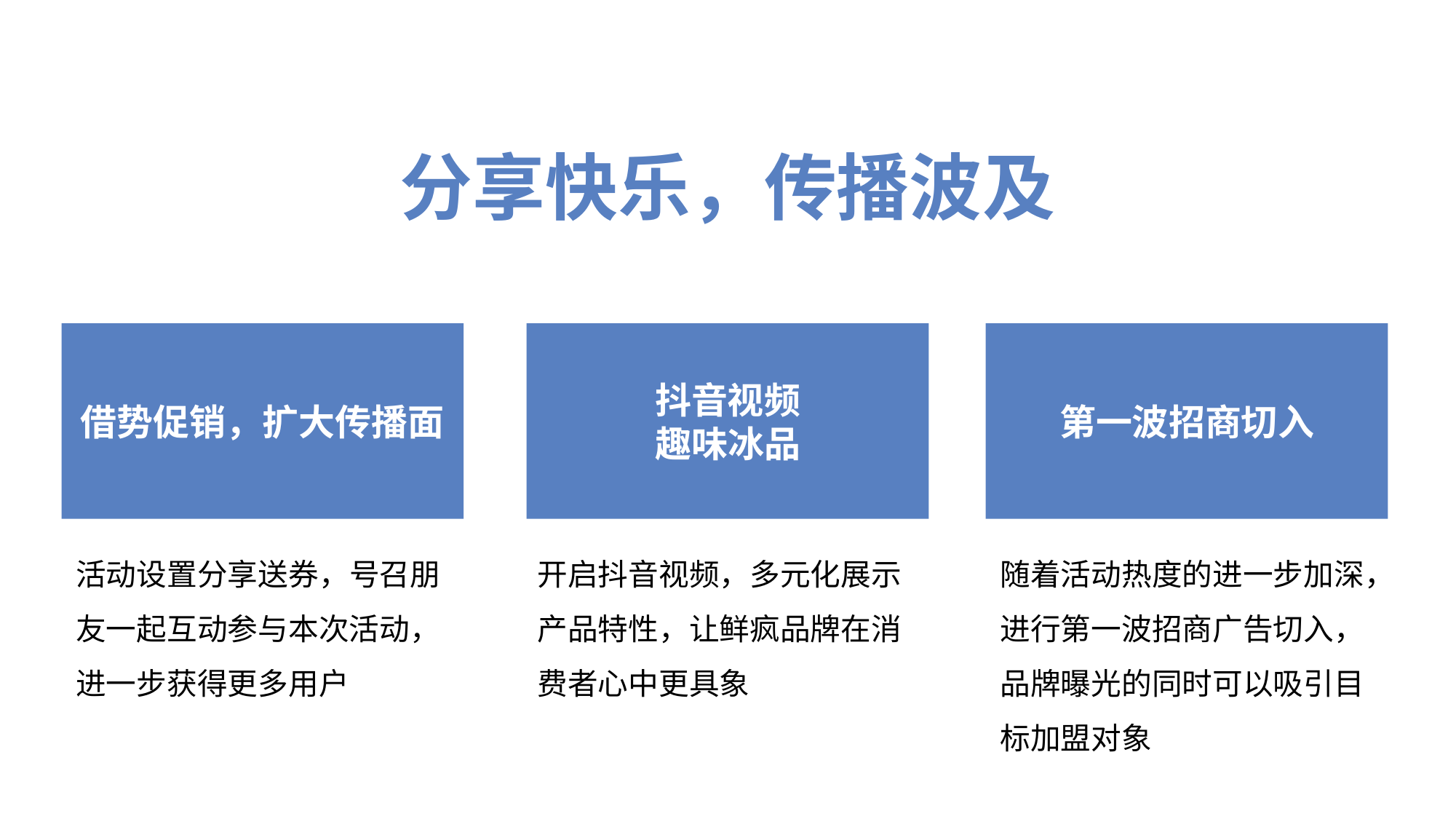

分享快乐，传播波及
借势促销，扩大传播面
抖音视频
趣味冰品
第一波招商切入
活动设置分享送券，号召朋友一起互动参与本次活动，进一步获得更多用户
开启抖音视频，多元化展示产品特性，让鲜疯品牌在消费者心中更具象
随着活动热度的进一步加深，进行第一波招商广告切入，品牌曝光的同时可以吸引目标加盟对象